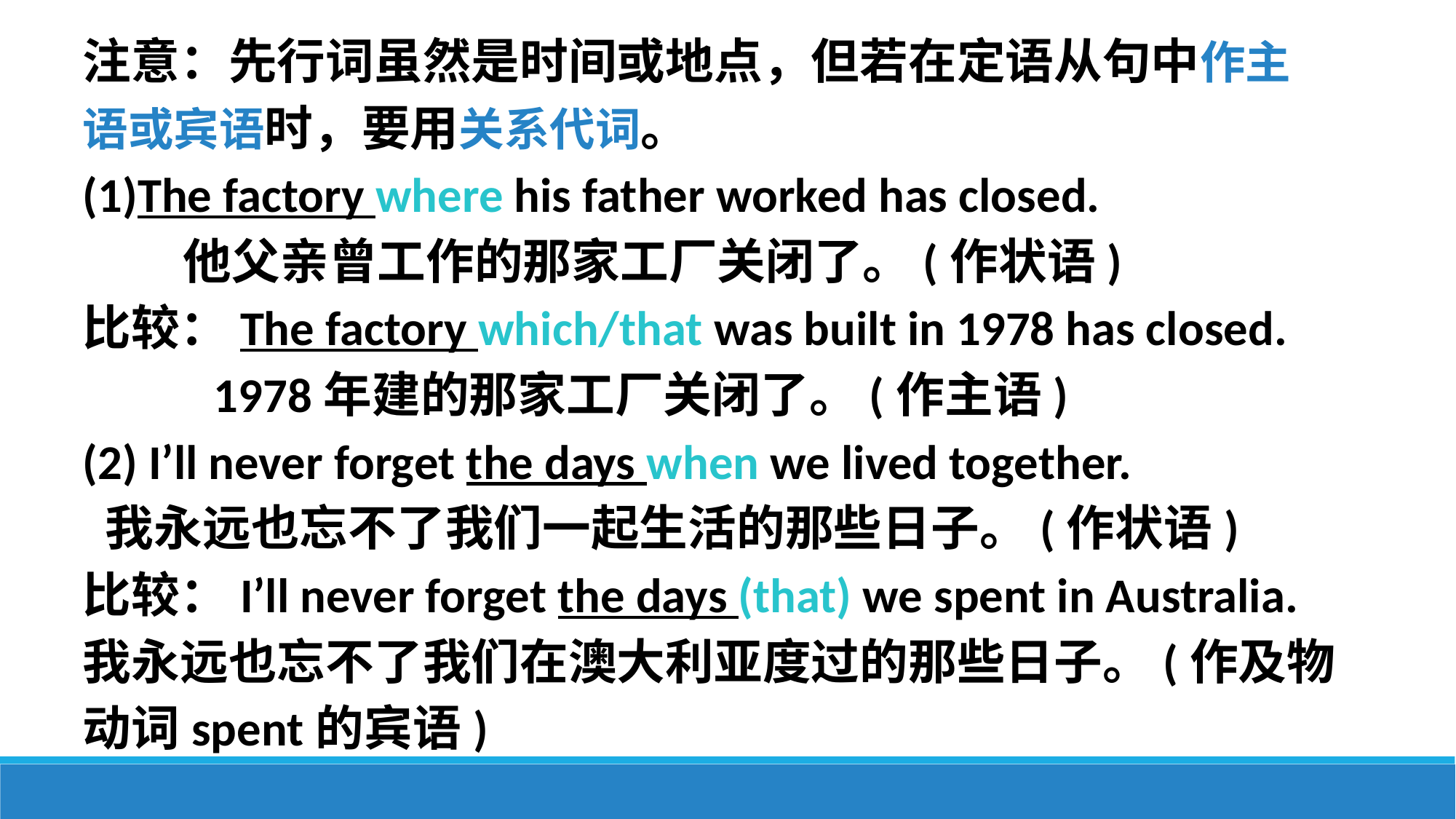

注意：先行词虽然是时间或地点，但若在定语从句中作主

语或宾语时，要用关系代词。

(1)The factory where his father worked has closed.

        他父亲曾工作的那家工厂关闭了。(作状语)

比较：The factory which/that was built in 1978 has closed.

            1978年建的那家工厂关闭了。(作主语)

(2) I’ll never forget the days when we lived together.

 我永远也忘不了我们一起生活的那些日子。(作状语)

比较：I’ll never forget the days (that) we spent in Australia.

我永远也忘不了我们在澳大利亚度过的那些日子。(作及物

动词spent的宾语)